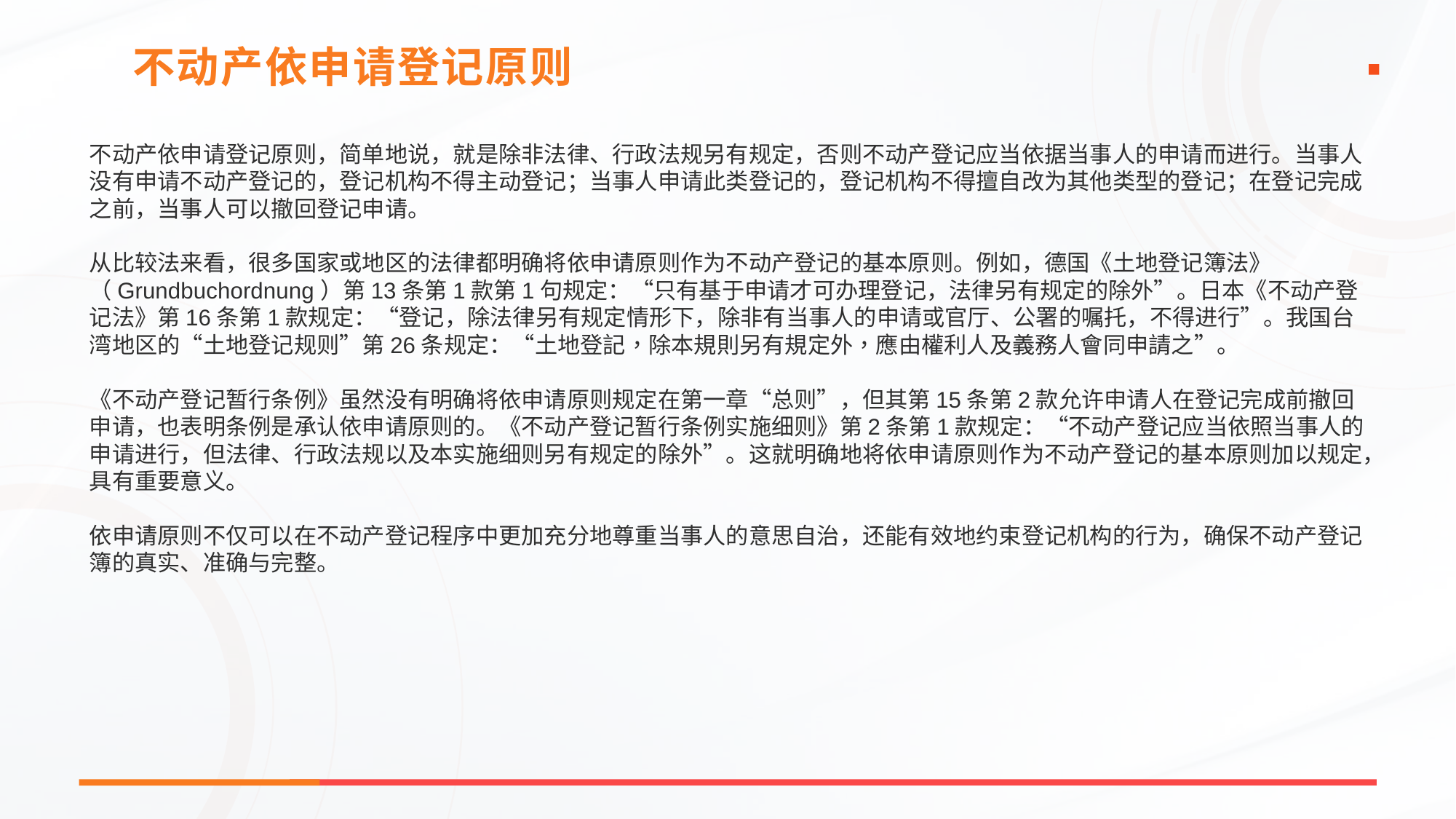

不动产依申请登记原则
不动产依申请登记原则，简单地说，就是除非法律、行政法规另有规定，否则不动产登记应当依据当事人的申请而进行。当事人没有申请不动产登记的，登记机构不得主动登记；当事人申请此类登记的，登记机构不得擅自改为其他类型的登记；在登记完成之前，当事人可以撤回登记申请。

从比较法来看，很多国家或地区的法律都明确将依申请原则作为不动产登记的基本原则。例如，德国《土地登记簿法》（Grundbuchordnung）第13条第1款第1句规定：“只有基于申请才可办理登记，法律另有规定的除外”。日本《不动产登记法》第16条第1款规定：“登记，除法律另有规定情形下，除非有当事人的申请或官厅、公署的嘱托，不得进行”。我国台湾地区的“土地登记规则”第26条规定：“土地登記，除本規則另有規定外，應由權利人及義務人會同申請之”。

《不动产登记暂行条例》虽然没有明确将依申请原则规定在第一章“总则”，但其第15条第2款允许申请人在登记完成前撤回申请，也表明条例是承认依申请原则的。《不动产登记暂行条例实施细则》第2条第1款规定：“不动产登记应当依照当事人的申请进行，但法律、行政法规以及本实施细则另有规定的除外”。这就明确地将依申请原则作为不动产登记的基本原则加以规定，具有重要意义。

依申请原则不仅可以在不动产登记程序中更加充分地尊重当事人的意思自治，还能有效地约束登记机构的行为，确保不动产登记簿的真实、准确与完整。